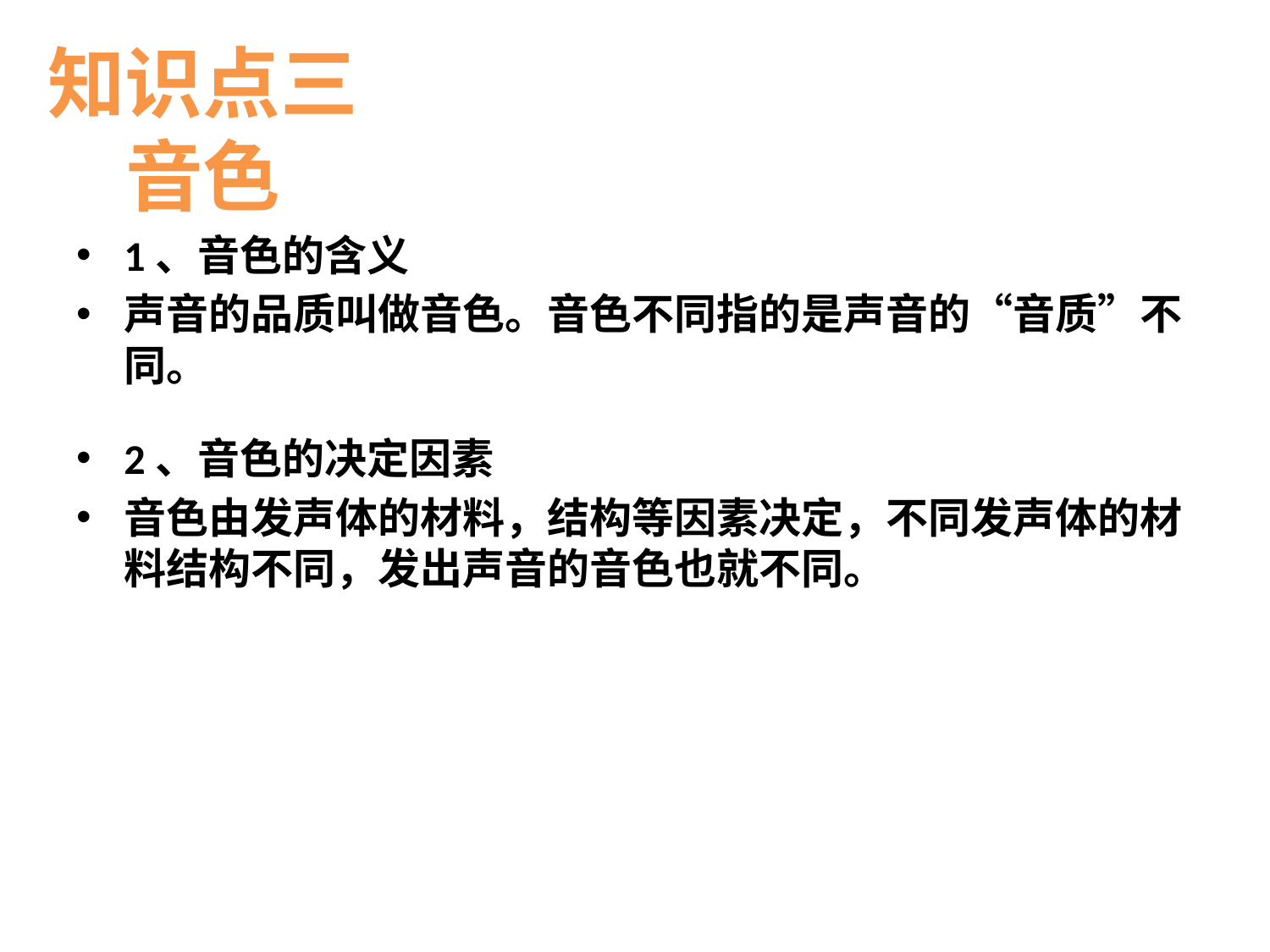

# 知识点三 音色
1、音色的含义
声音的品质叫做音色。音色不同指的是声音的“音质”不同。
2、音色的决定因素
音色由发声体的材料，结构等因素决定，不同发声体的材料结构不同，发出声音的音色也就不同。